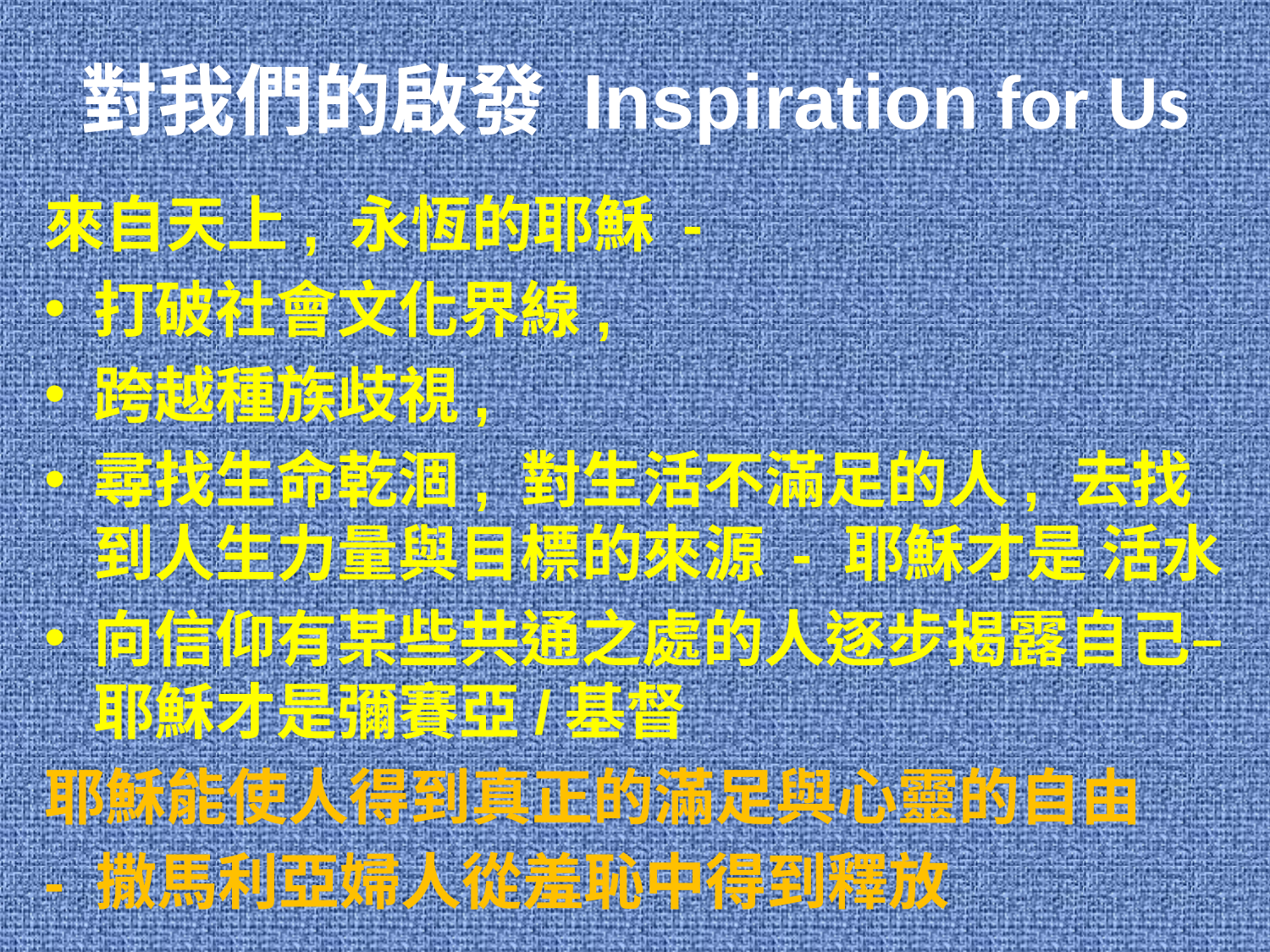

# 對我們的啟發 Inspiration for Us
來自天上, 永恆的耶穌 -
打破社會文化界線,
跨越種族歧視,
尋找生命乾涸, 對生活不滿足的人, 去找到人生力量與目標的來源 - 耶穌才是 活水
向信仰有某些共通之處的人逐步揭露自己– 耶穌才是彌賽亞/基督
耶穌能使人得到真正的滿足與心靈的自由
- 撒馬利亞婦人從羞恥中得到釋放